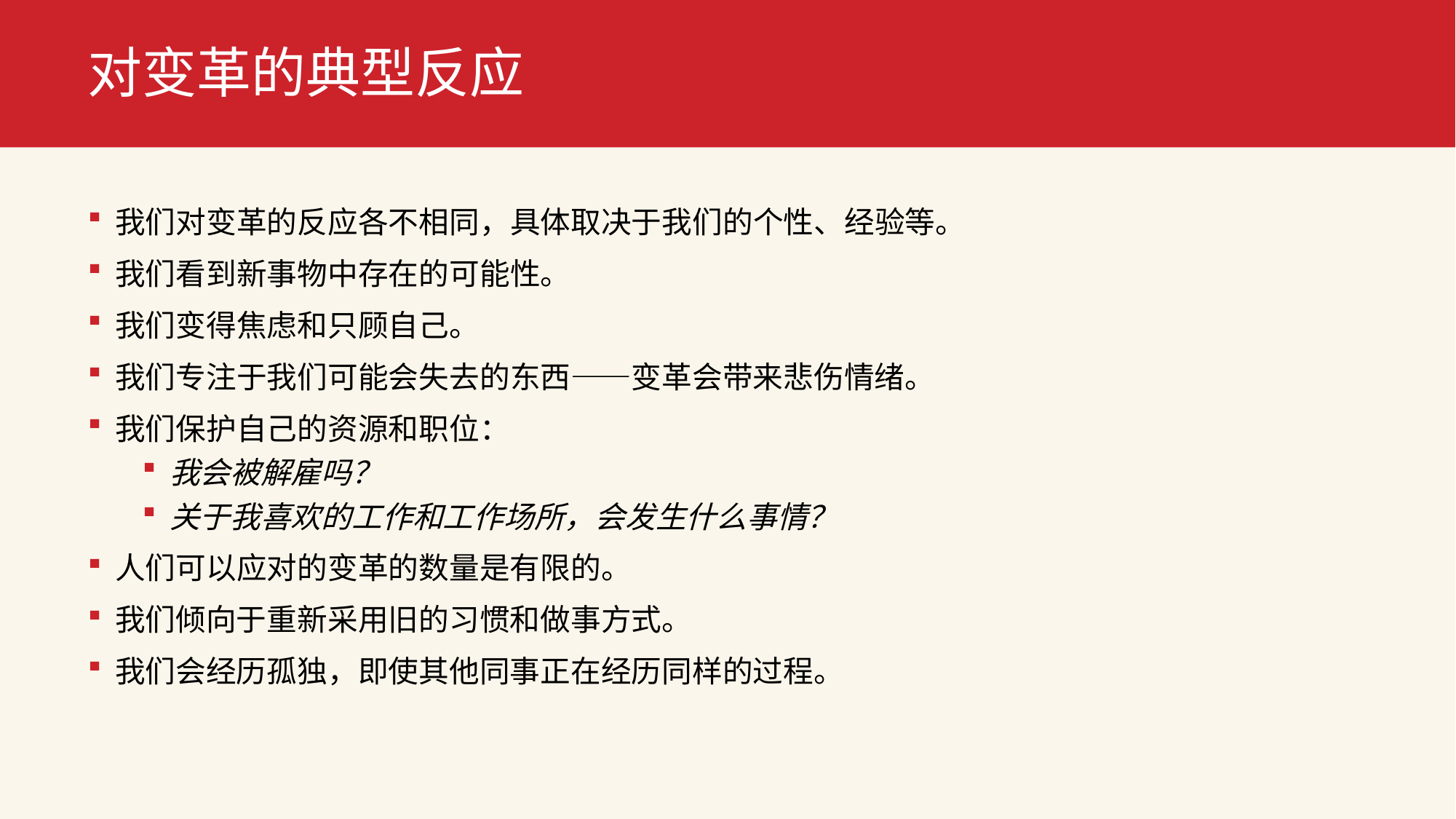

# 对变革的典型反应
我们对变革的反应各不相同，具体取决于我们的个性、经验等。
我们看到新事物中存在的可能性。
我们变得焦虑和只顾自己。
我们专注于我们可能会失去的东西——变革会带来悲伤情绪。
我们保护自己的资源和职位：
我会被解雇吗？
关于我喜欢的工作和工作场所，会发生什么事情？
人们可以应对的变革的数量是有限的。
我们倾向于重新采用旧的习惯和做事方式。
我们会经历孤独，即使其他同事正在经历同样的过程。